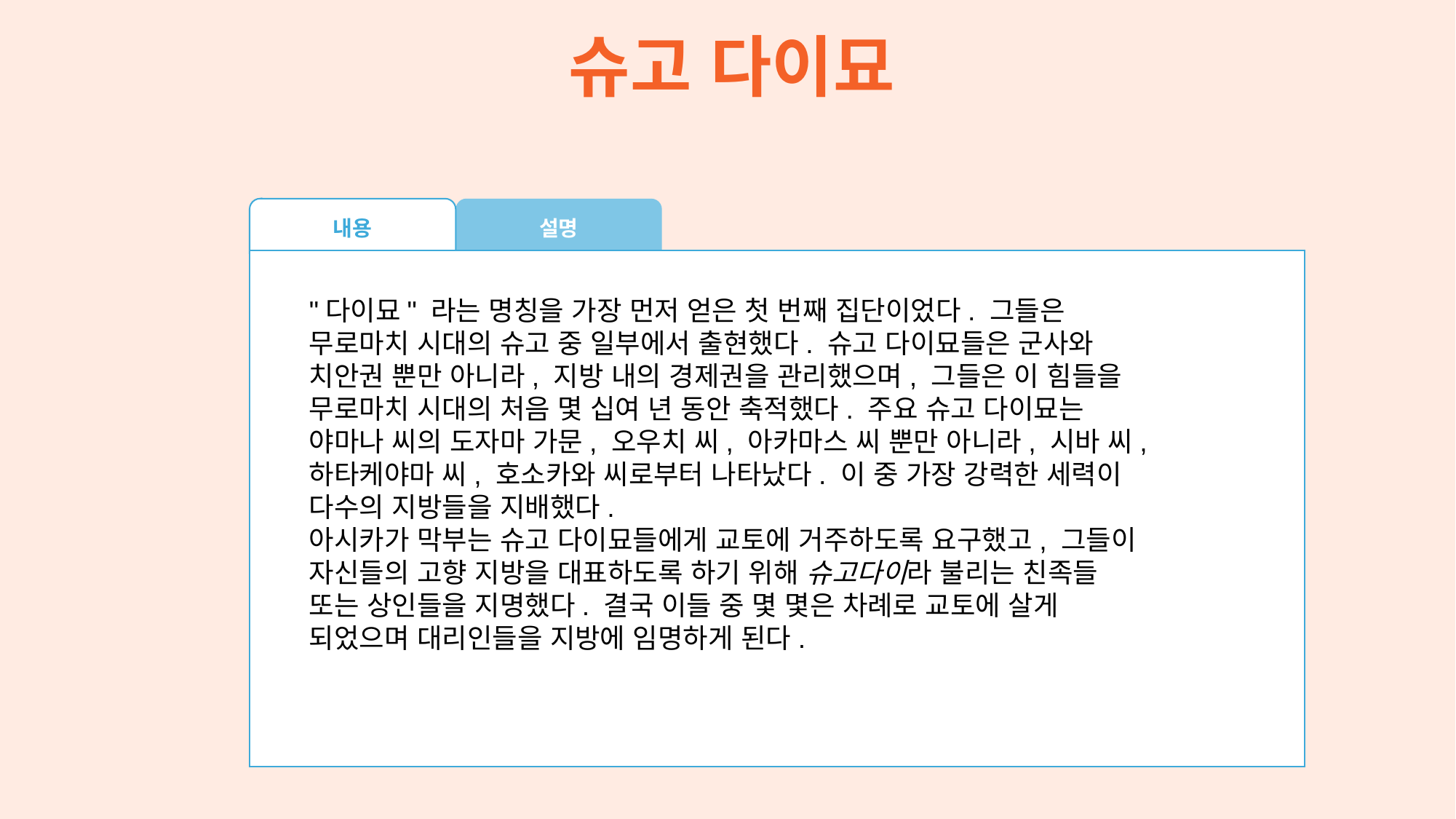

슈고 다이묘
내용
설명

"다이묘" 라는 명칭을 가장 먼저 얻은 첫 번째 집단이었다. 그들은 무로마치 시대의 슈고 중 일부에서 출현했다. 슈고 다이묘들은 군사와 치안권 뿐만 아니라, 지방 내의 경제권을 관리했으며, 그들은 이 힘들을 무로마치 시대의 처음 몇 십여 년 동안 축적했다. 주요 슈고 다이묘는 야마나 씨의 도자마 가문, 오우치 씨, 아카마스 씨 뿐만 아니라, 시바 씨, 하타케야마 씨, 호소카와 씨로부터 나타났다. 이 중 가장 강력한 세력이 다수의 지방들을 지배했다.
아시카가 막부는 슈고 다이묘들에게 교토에 거주하도록 요구했고, 그들이 자신들의 고향 지방을 대표하도록 하기 위해 슈고다이라 불리는 친족들 또는 상인들을 지명했다. 결국 이들 중 몇 몇은 차례로 교토에 살게 되었으며 대리인들을 지방에 임명하게 된다.